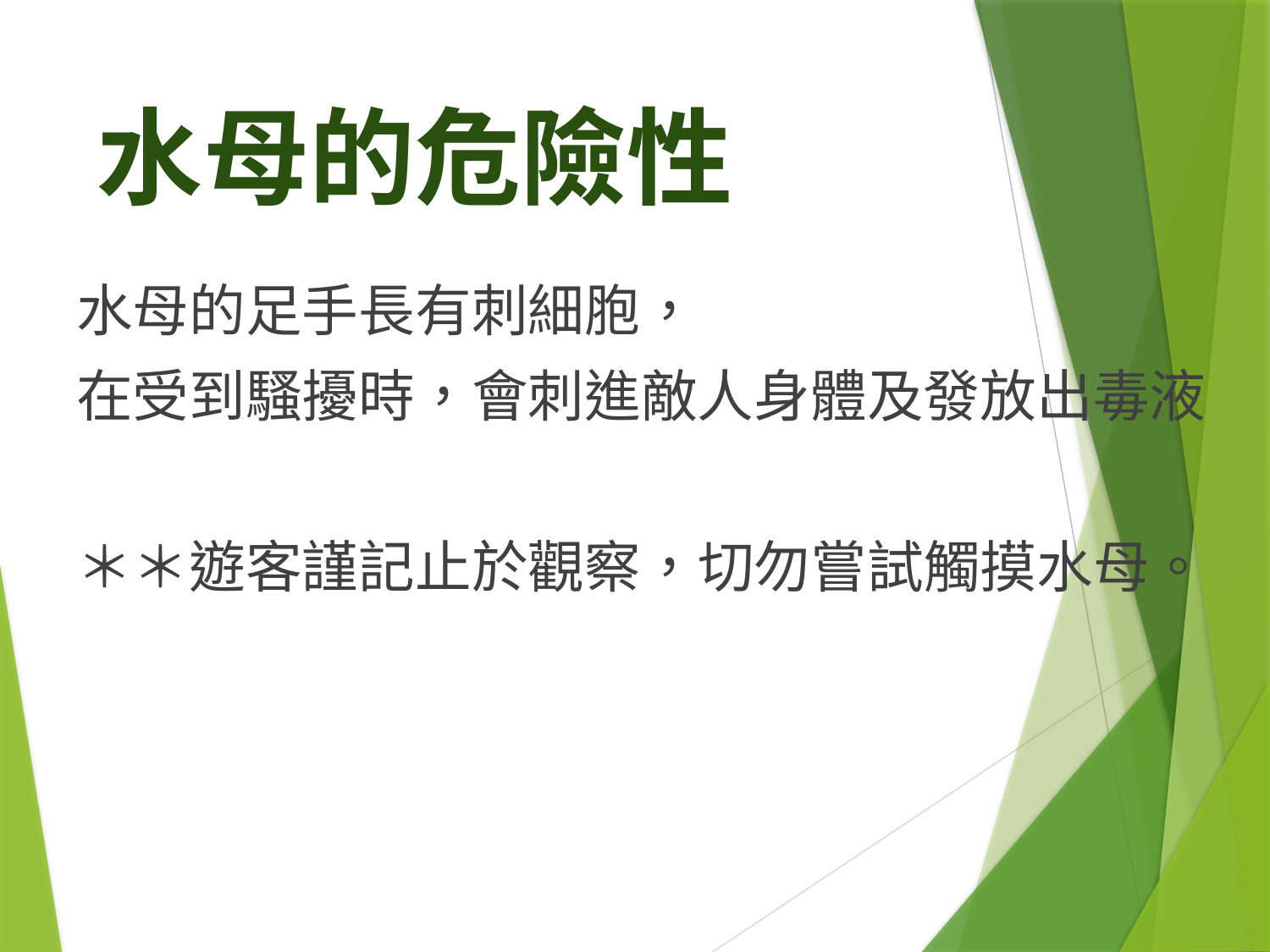

# 水母的危險性
水母的足手長有刺細胞，
在受到騷擾時，會刺進敵人身體及發放出毒液

＊＊遊客謹記止於觀察，切勿嘗試觸摸水母。